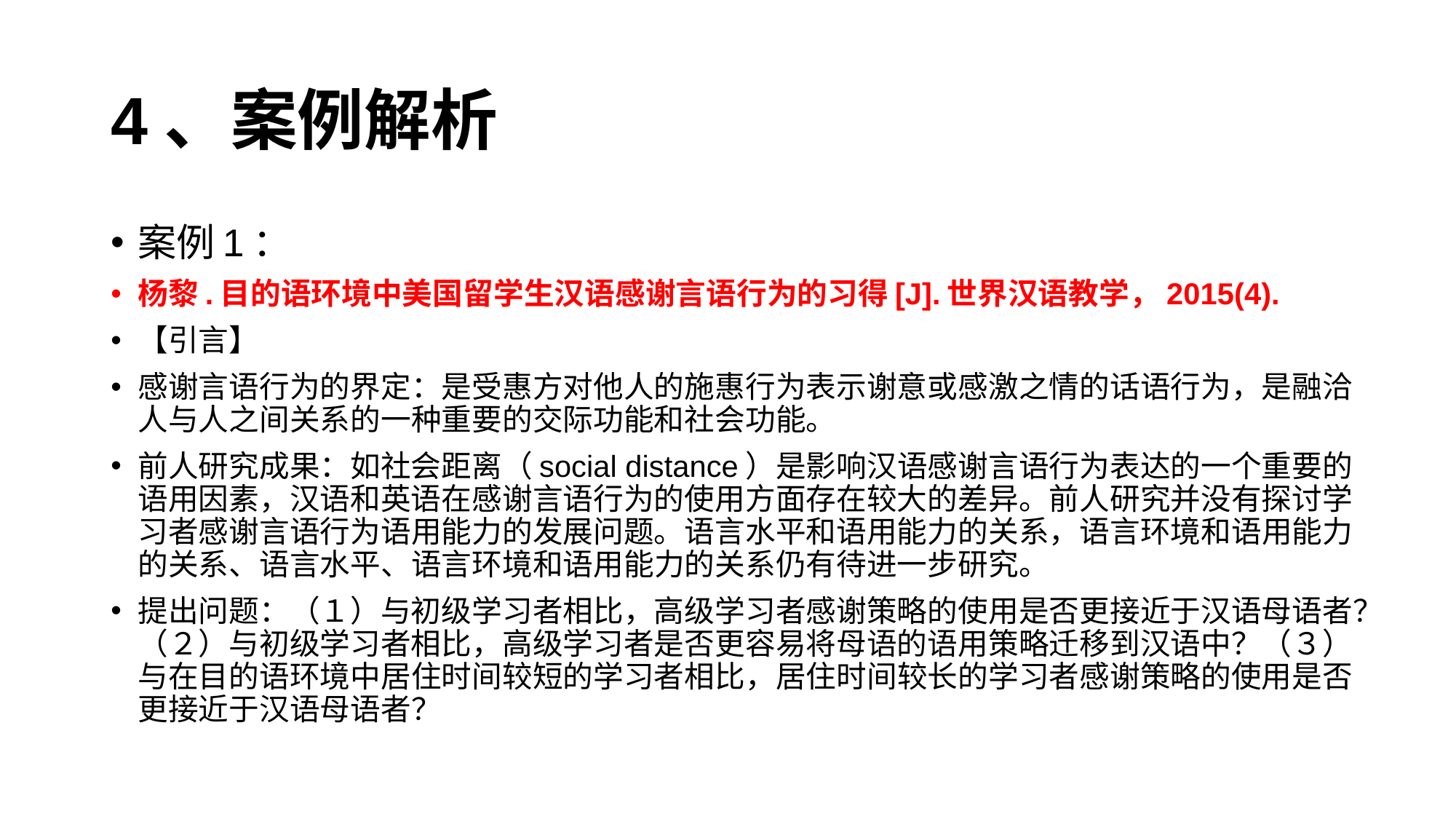

# 4、案例解析
案例1：
杨黎.目的语环境中美国留学生汉语感谢言语行为的习得[J].世界汉语教学，2015(4).
【引言】
感谢言语行为的界定：是受惠方对他人的施惠行为表示谢意或感激之情的话语行为，是融洽人与人之间关系的一种重要的交际功能和社会功能。
前人研究成果：如社会距离（social distance）是影响汉语感谢言语行为表达的一个重要的语用因素，汉语和英语在感谢言语行为的使用方面存在较大的差异。前人研究并没有探讨学习者感谢言语行为语用能力的发展问题。语言水平和语用能力的关系，语言环境和语用能力的关系、语言水平、语言环境和语用能力的关系仍有待进一步研究。
提出问题：（１）与初级学习者相比，高级学习者感谢策略的使用是否更接近于汉语母语者？（２）与初级学习者相比，高级学习者是否更容易将母语的语用策略迁移到汉语中？（３）与在目的语环境中居住时间较短的学习者相比，居住时间较长的学习者感谢策略的使用是否更接近于汉语母语者？